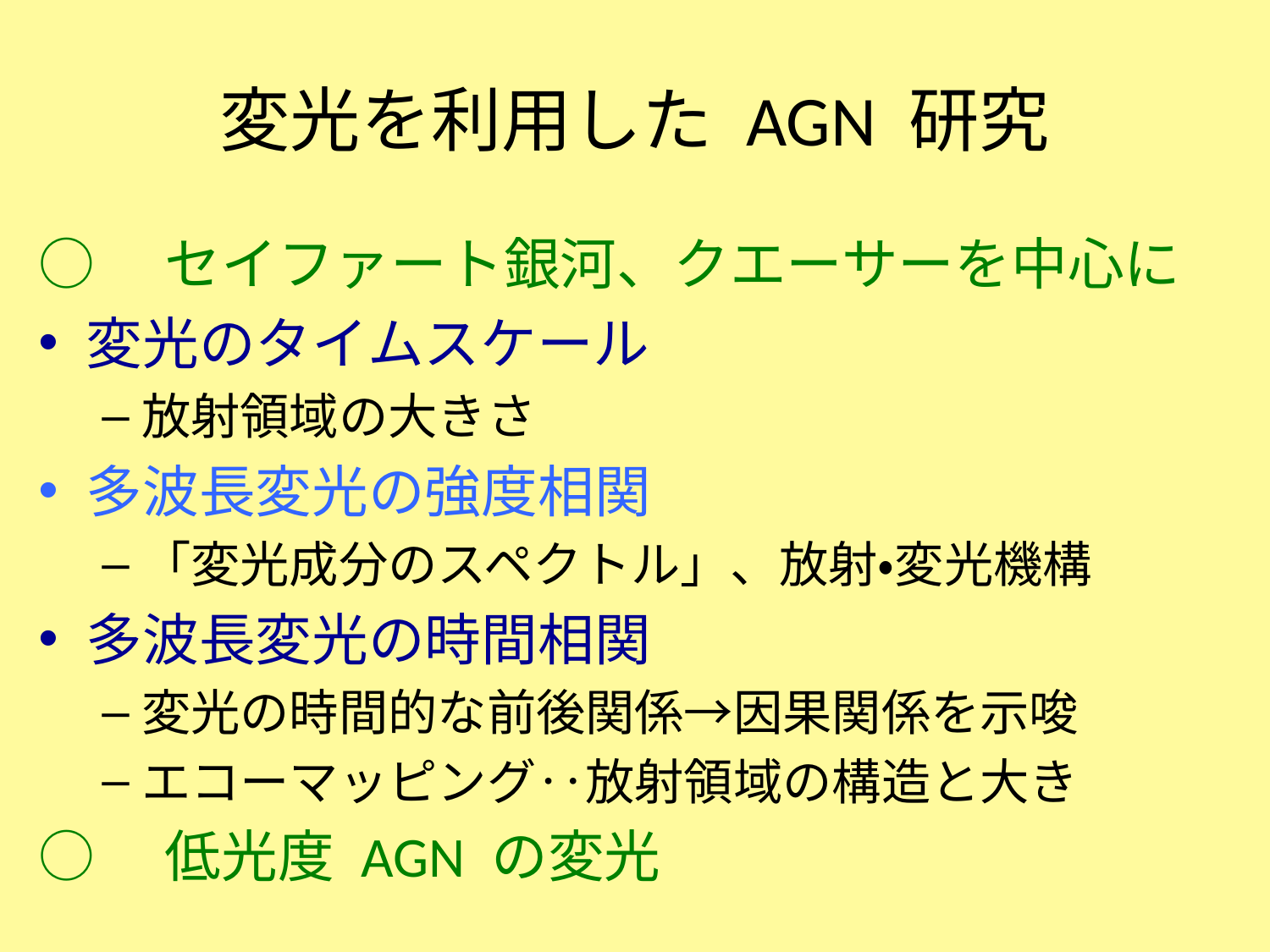

# 変光を利用した AGN 研究
○　セイファート銀河、クエーサーを中心に
変光のタイムスケール
放射領域の大きさ
多波長変光の強度相関
「変光成分のスペクトル」、放射・変光機構
多波長変光の時間相関
変光の時間的な前後関係→因果関係を示唆
エコーマッピング‥放射領域の構造と大き
○　低光度 AGN の変光